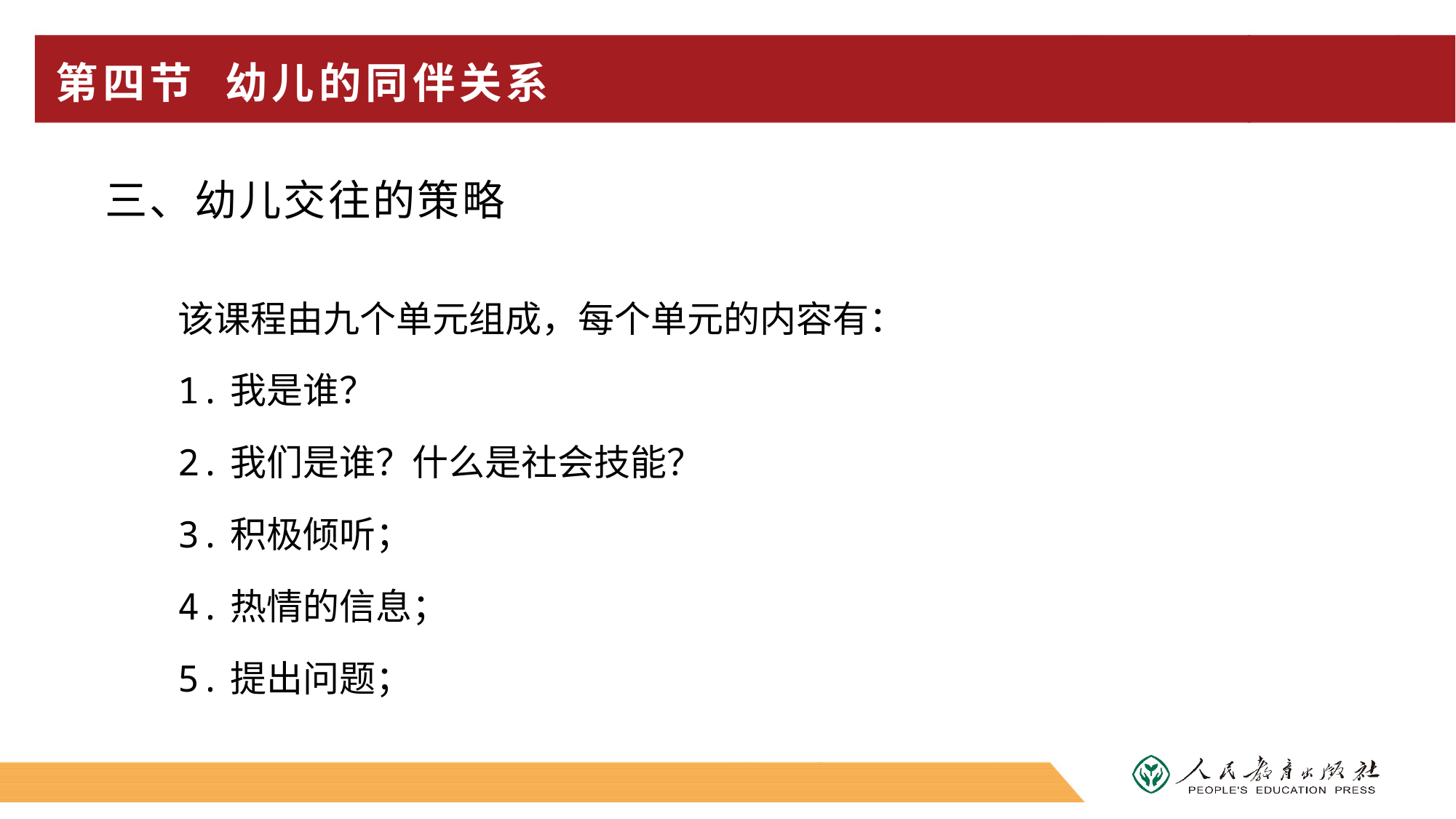

# 第四节  幼儿的同伴关系
三、幼儿交往的策略
该课程由九个单元组成，每个单元的内容有：
1.我是谁？
2.我们是谁？什么是社会技能？
3.积极倾听；
4.热情的信息；
5.提出问题；